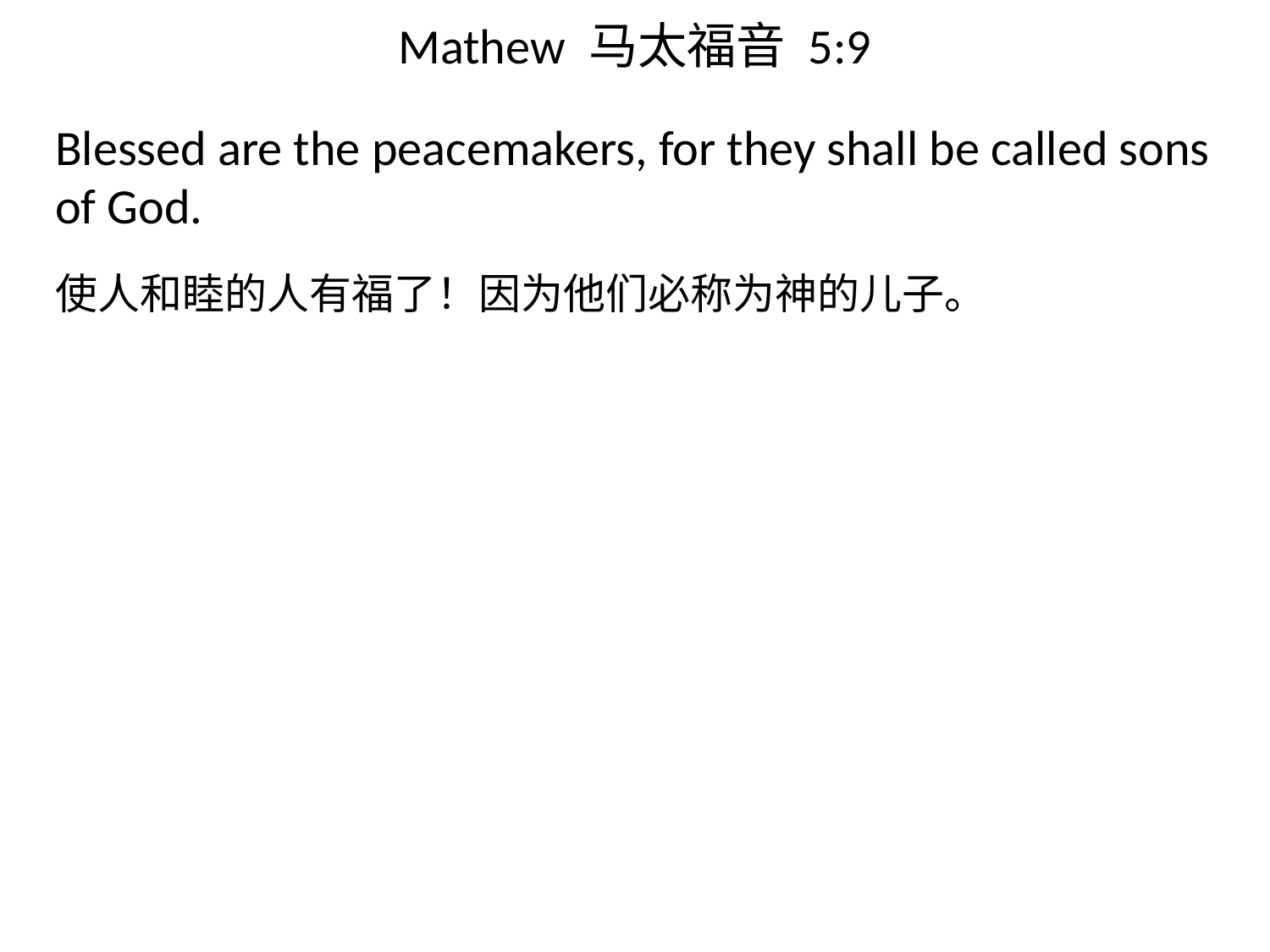

# Mathew 马太福音 5:9

Blessed are the peacemakers, for they shall be called sons of God.

使人和睦的人有福了！因为他们必称为神的儿子。